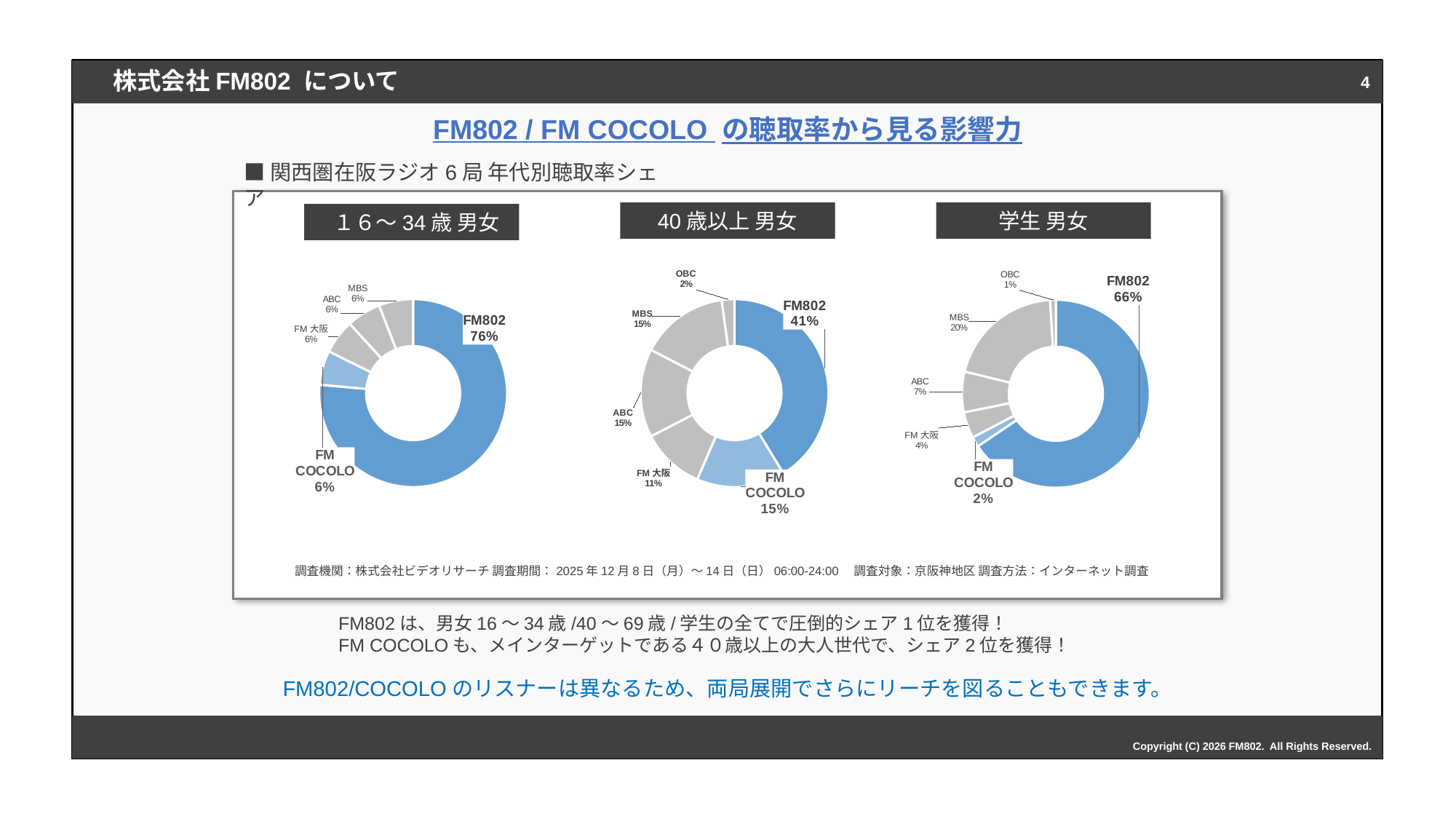

4
# 株式会社FM802 について
FM802 / FM COCOLO の聴取率から見る影響力
■関西圏在阪ラジオ6局 年代別聴取率シェア

学生 男女
40歳以上 男女
 １６～34歳 男女

### Chart

| Category | シェア率 |
|---|---|
| FM802 | 76.5 |
| FM COCOLO | 5.9 |
| FM大阪 | 5.9 |
| ABC | 5.9 |
| MBS | 5.9 |
| OBC | 0.0 |

### Chart

| Category | シェア率 |
|---|---|
| FM802 | 41.3 |
| FM COCOLO | 15.2 |
| FM大阪 | 10.9 |
| ABC | 15.2 |
| MBS | 15.2 |
| OBC | 2.2 |

### Chart

| Category | シェア率 |
|---|---|
| FM802 | 65.57770034843206 |
| FM COCOLO | 1.7383275261324045 |
| FM大阪 | 4.495121951219512 |
| ABC | 6.9958188153310115 |
| MBS | 20.200696864111496 |
| OBC | 0.9923344947735191 |
調査機関：株式会社ビデオリサーチ 調査期間：2025年12月8日（月）～14日（日）06:00-24:00　調査対象：京阪神地区 調査方法：インターネット調査
FM802は、男女16～34歳/40～69歳/学生の全てで圧倒的シェア1位を獲得！
FM COCOLOも、メインターゲットである４０歳以上の大人世代で、シェア2位を獲得！
FM802/COCOLOのリスナーは異なるため、両局展開でさらにリーチを図ることもできます。